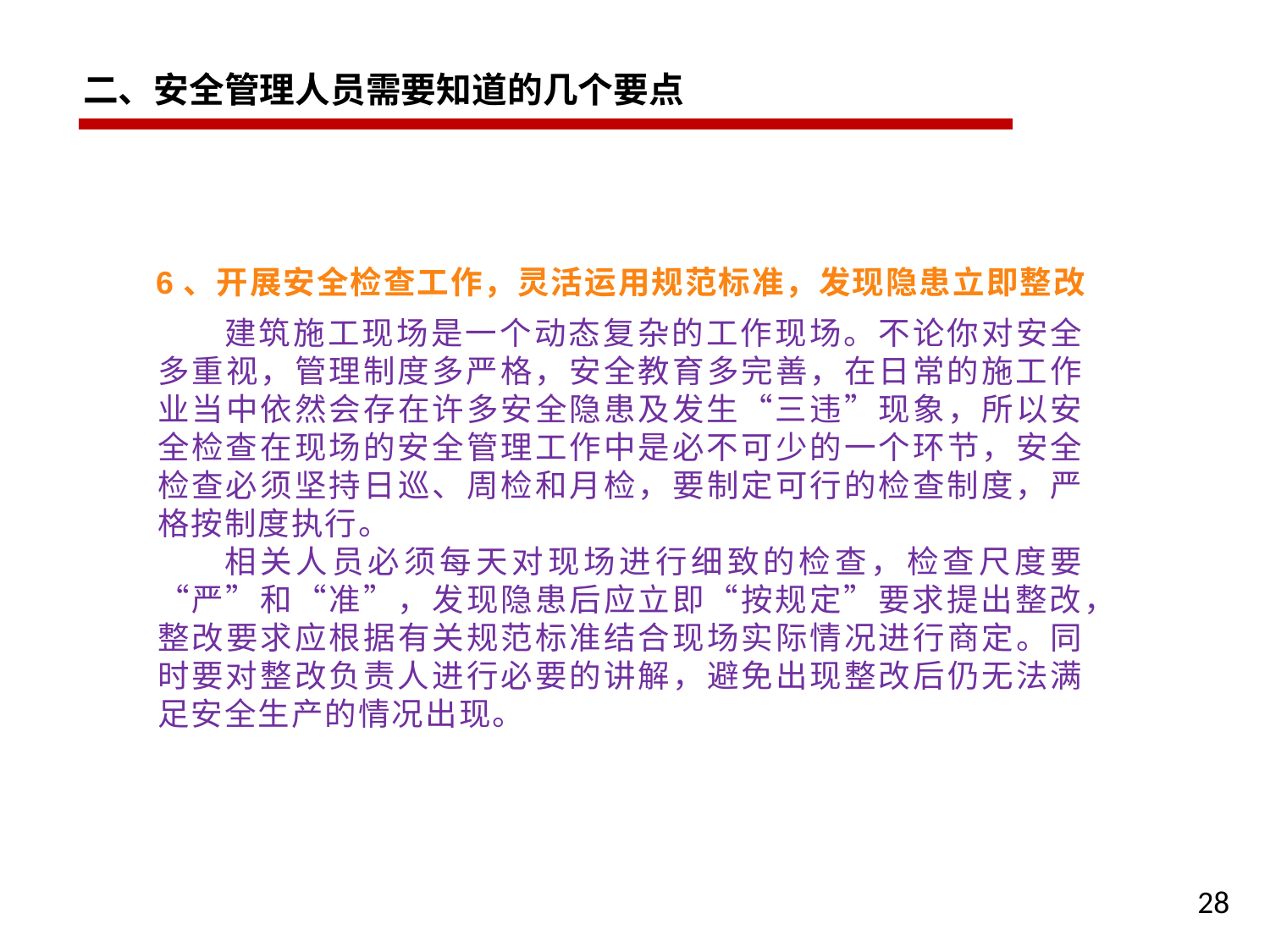

二、安全管理人员需要知道的几个要点
6、开展安全检查工作，灵活运用规范标准，发现隐患立即整改
建筑施工现场是一个动态复杂的工作现场。不论你对安全多重视，管理制度多严格，安全教育多完善，在日常的施工作业当中依然会存在许多安全隐患及发生“三违”现象，所以安全检查在现场的安全管理工作中是必不可少的一个环节，安全检查必须坚持日巡、周检和月检，要制定可行的检查制度，严格按制度执行。
相关人员必须每天对现场进行细致的检查，检查尺度要“严”和“准”，发现隐患后应立即“按规定”要求提出整改，整改要求应根据有关规范标准结合现场实际情况进行商定。同时要对整改负责人进行必要的讲解，避免出现整改后仍无法满足安全生产的情况出现。